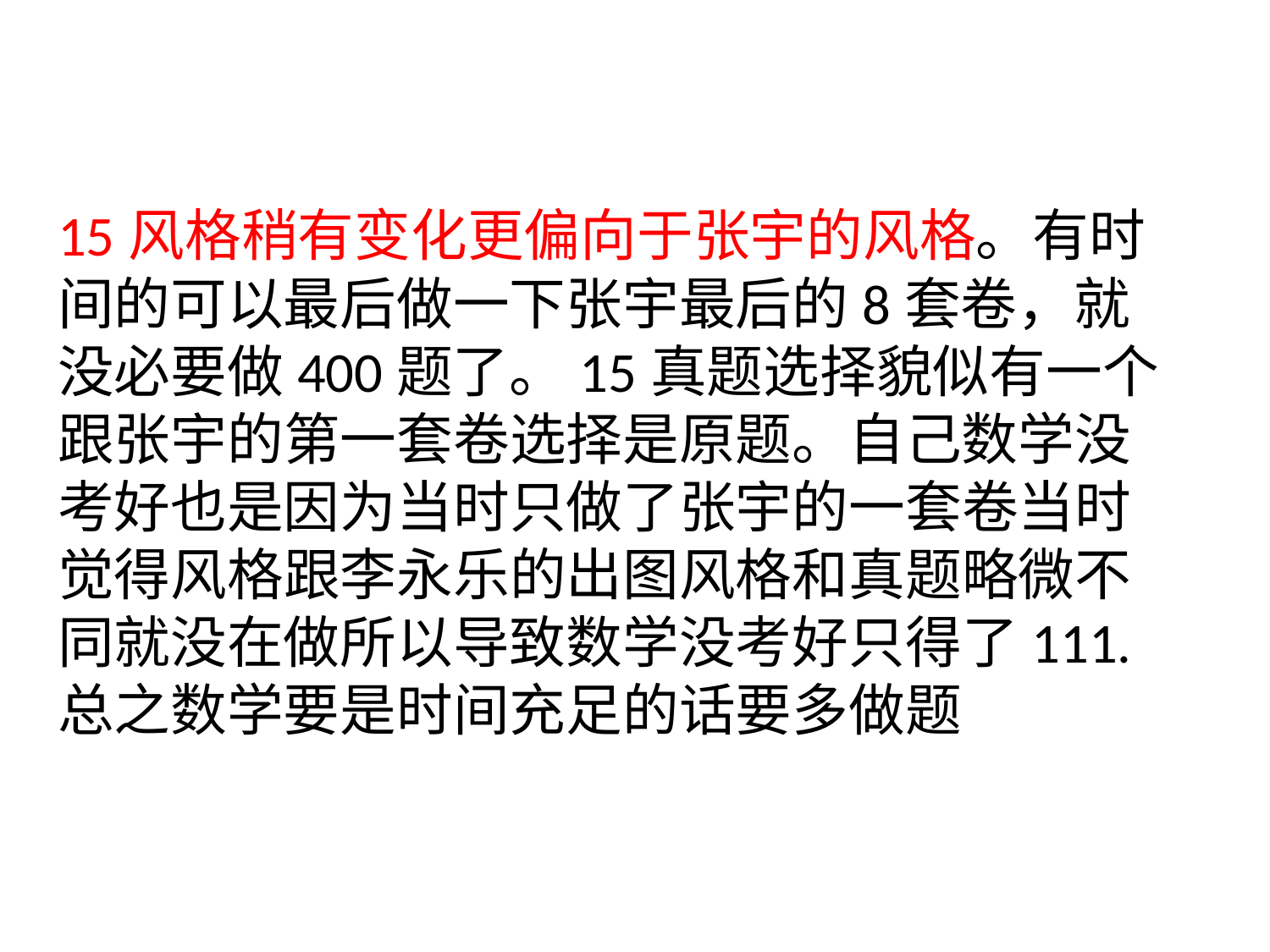

# 15风格稍有变化更偏向于张宇的风格。有时间的可以最后做一下张宇最后的8套卷，就没必要做400题了。15真题选择貌似有一个跟张宇的第一套卷选择是原题。自己数学没考好也是因为当时只做了张宇的一套卷当时觉得风格跟李永乐的出图风格和真题略微不同就没在做所以导致数学没考好只得了111.总之数学要是时间充足的话要多做题